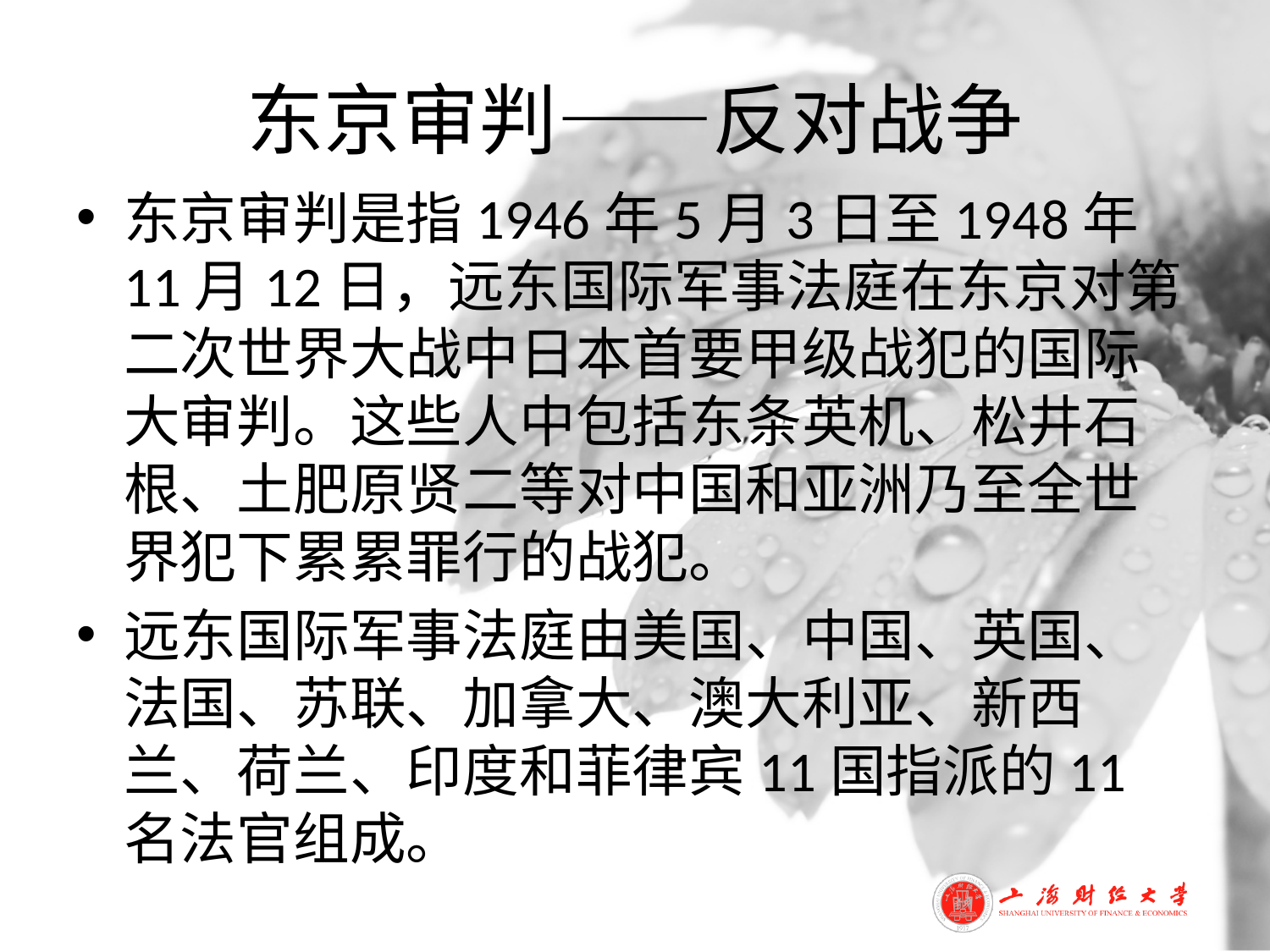

# 东京审判——反对战争
东京审判是指1946年5月3日至1948年11月12日，远东国际军事法庭在东京对第二次世界大战中日本首要甲级战犯的国际大审判。这些人中包括东条英机、松井石根、土肥原贤二等对中国和亚洲乃至全世界犯下累累罪行的战犯。
远东国际军事法庭由美国、中国、英国、法国、苏联、加拿大、澳大利亚、新西兰、荷兰、印度和菲律宾11国指派的11名法官组成。